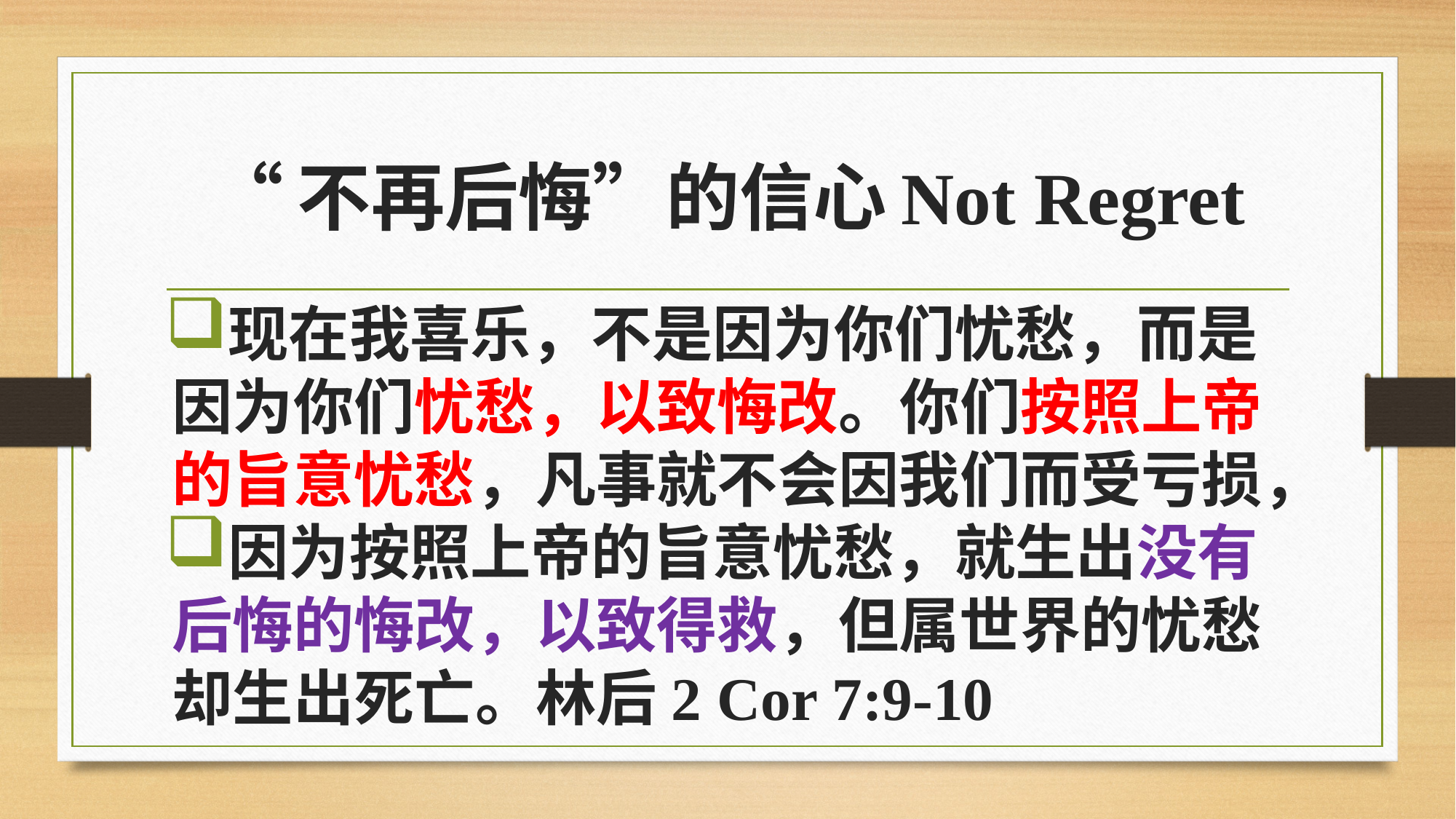

# “不再后悔”的信心Not Regret
现在我喜乐，不是因为你们忧愁，而是因为你们忧愁，以致悔改。你们按照上帝的旨意忧愁，凡事就不会因我们而受亏损，
因为按照上帝的旨意忧愁，就生出没有后悔的悔改，以致得救，但属世界的忧愁却生出死亡。林后2 Cor 7:9-10